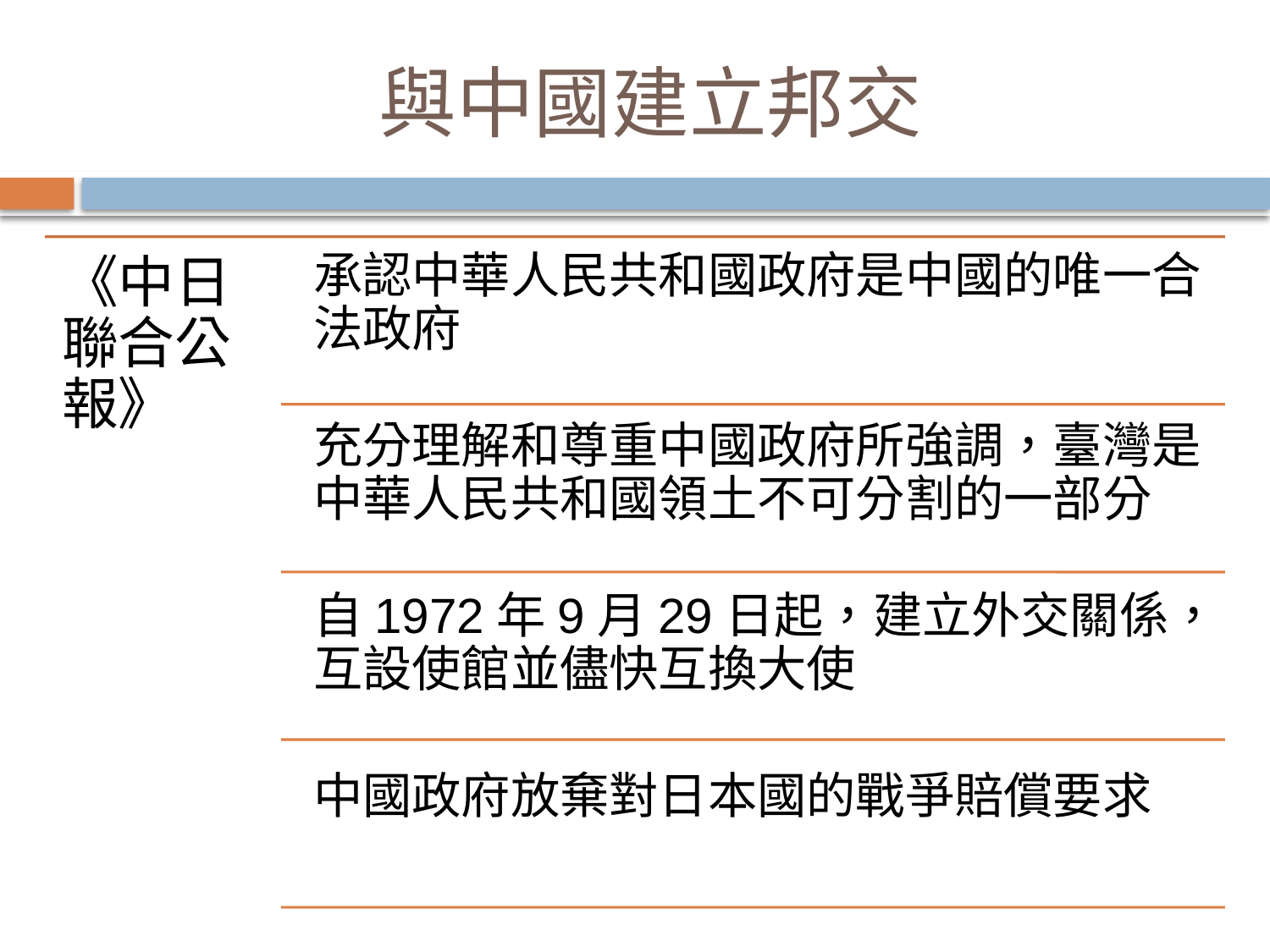

# 與中國建立邦交
《中日聯合公報》
承認中華人民共和國政府是中國的唯一合法政府
充分理解和尊重中國政府所強調，臺灣是中華人民共和國領土不可分割的一部分
自1972年9月29日起，建立外交關係，互設使館並儘快互換大使
中國政府放棄對日本國的戰爭賠償要求